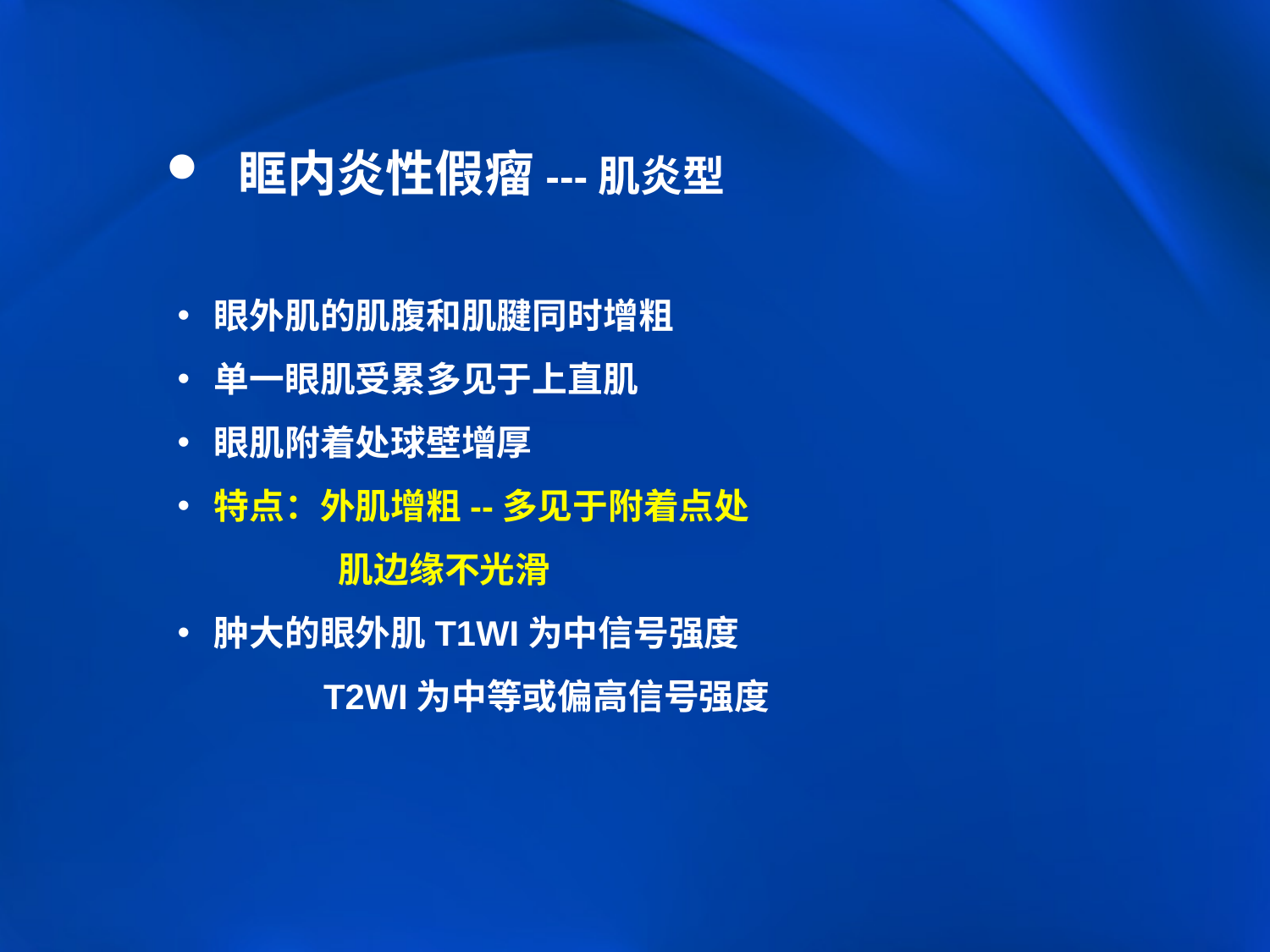

眶内炎性假瘤---肌炎型

  眼外肌的肌腹和肌腱同时增粗
  单一眼肌受累多见于上直肌
  眼肌附着处球壁增厚
  特点：外肌增粗--多见于附着点处
                   肌边缘不光滑
  肿大的眼外肌T1WI为中信号强度
               T2WI为中等或偏高信号强度